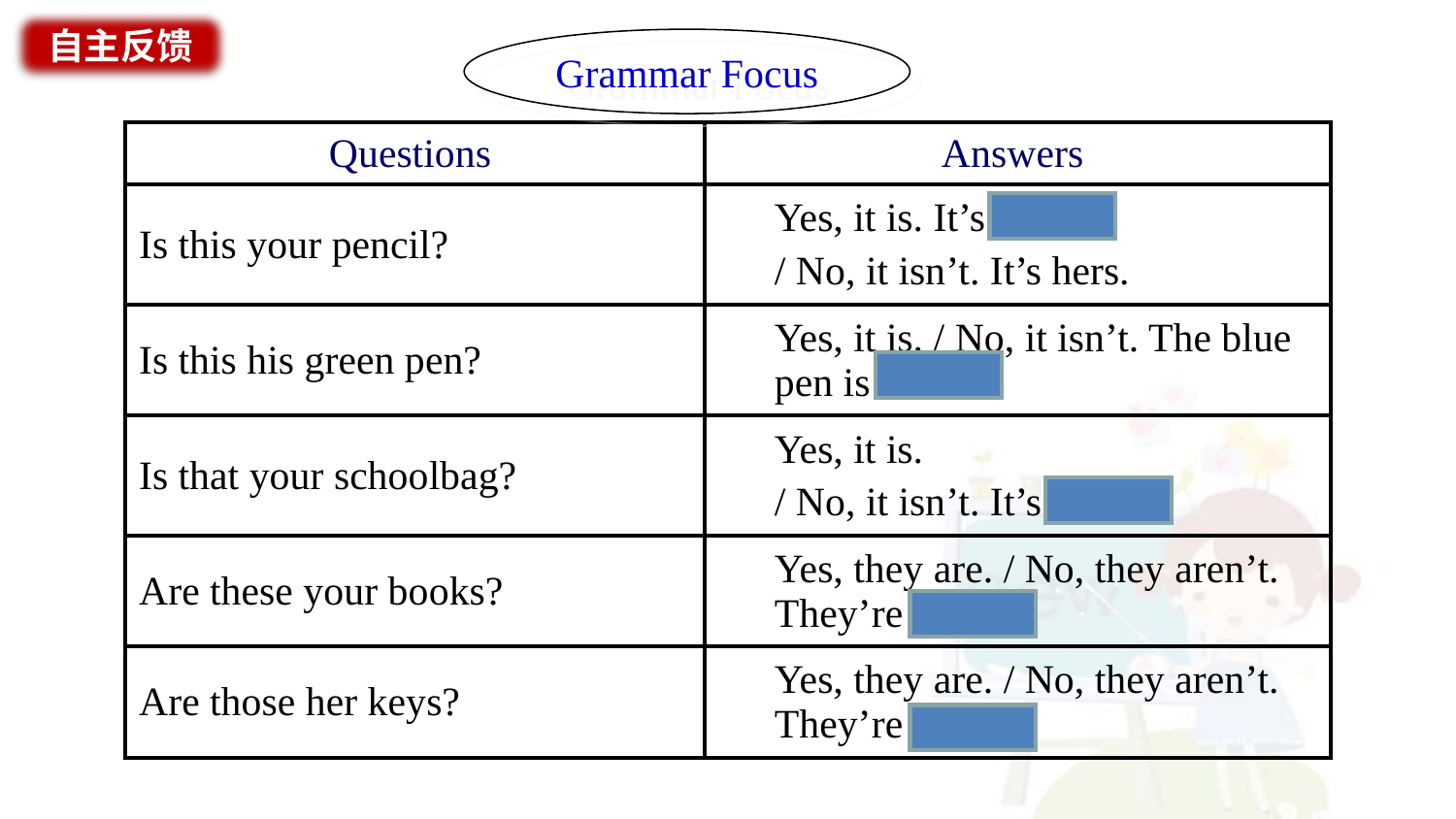

自主反馈
Grammar Focus
| Questions | Answers |
| --- | --- |
| Is this your pencil? | Yes, it is. It’s mine. / No, it isn’t. It’s hers. |
| Is this his green pen? | Yes, it is. / No, it isn’t. The blue pen is his. |
| Is that your schoolbag? | Yes, it is. / No, it isn’t. It’s his. |
| Are these your books? | Yes, they are. / No, they aren’t. They’re hers. |
| Are those her keys? | Yes, they are. / No, they aren’t. They’re mine. |